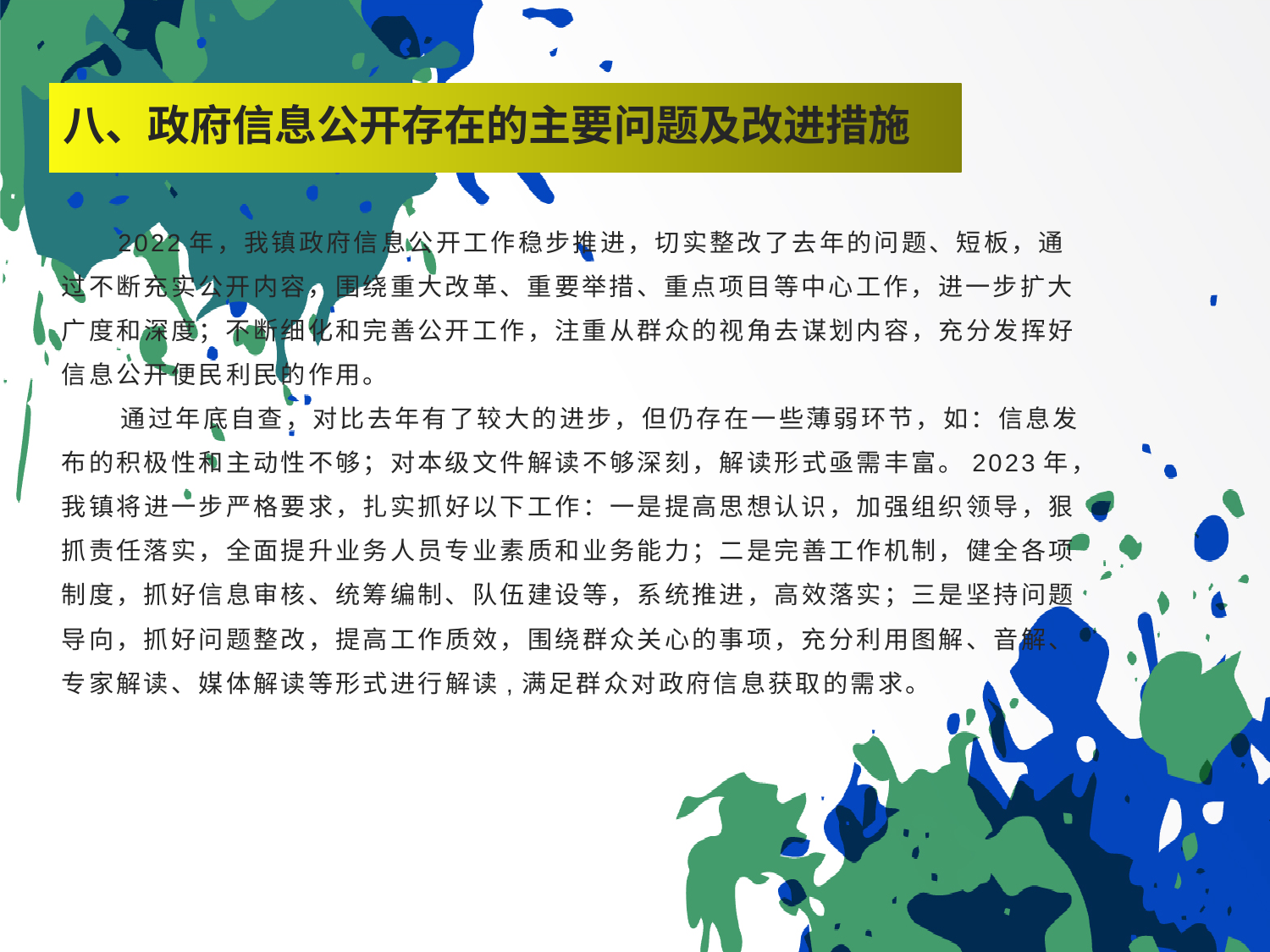

八、政府信息公开存在的主要问题及改进措施
  2022年，我镇政府信息公开工作稳步推进，切实整改了去年的问题、短板，通过不断充实公开内容，围绕重大改革、重要举措、重点项目等中心工作，进一步扩大广度和深度；不断细化和完善公开工作，注重从群众的视角去谋划内容，充分发挥好信息公开便民利民的作用。
  通过年底自查，对比去年有了较大的进步，但仍存在一些薄弱环节，如：信息发布的积极性和主动性不够；对本级文件解读不够深刻，解读形式亟需丰富。2023年，我镇将进一步严格要求，扎实抓好以下工作：一是提高思想认识，加强组织领导，狠抓责任落实，全面提升业务人员专业素质和业务能力；二是完善工作机制，健全各项制度，抓好信息审核、统筹编制、队伍建设等，系统推进，高效落实；三是坚持问题导向，抓好问题整改，提高工作质效，围绕群众关心的事项，充分利用图解、音解、专家解读、媒体解读等形式进行解读,满足群众对政府信息获取的需求。